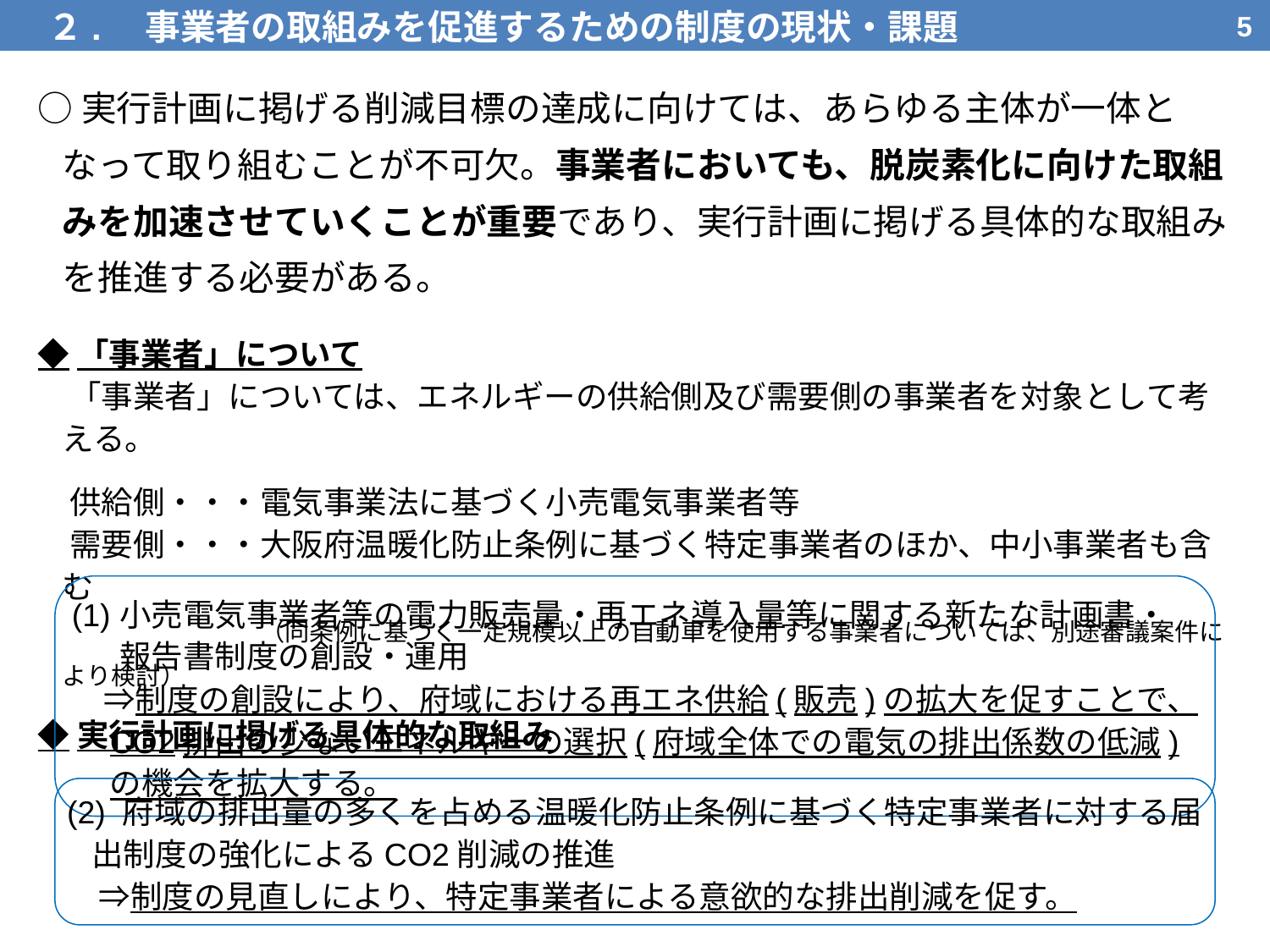

２.　事業者の取組みを促進するための制度の現状・課題
5
○実行計画に掲げる削減目標の達成に向けては、あらゆる主体が一体となって取り組むことが不可欠。事業者においても、脱炭素化に向けた取組みを加速させていくことが重要であり、実行計画に掲げる具体的な取組みを推進する必要がある。

◆「事業者」について
　「事業者」については、エネルギーの供給側及び需要側の事業者を対象として考える。

　供給側・・・電気事業法に基づく小売電気事業者等
　需要側・・・大阪府温暖化防止条例に基づく特定事業者のほか、中小事業者も含む
　　　　　　　（同条例に基づく一定規模以上の自動車を使用する事業者については、別途審議案件により検討）

◆実行計画に掲げる具体的な取組み
小売電気事業者等の電力販売量・再エネ導入量等に関する新たな計画書・報告書制度の創設・運用
　⇒制度の創設により、府域における再エネ供給(販売)の拡大を促すことで、CO2排出の少ないエネルギーの選択(府域全体での電気の排出係数の低減)の機会を拡大する。
(2) 府域の排出量の多くを占める温暖化防止条例に基づく特定事業者に対する届出制度の強化によるCO2削減の推進
　⇒制度の見直しにより、特定事業者による意欲的な排出削減を促す。